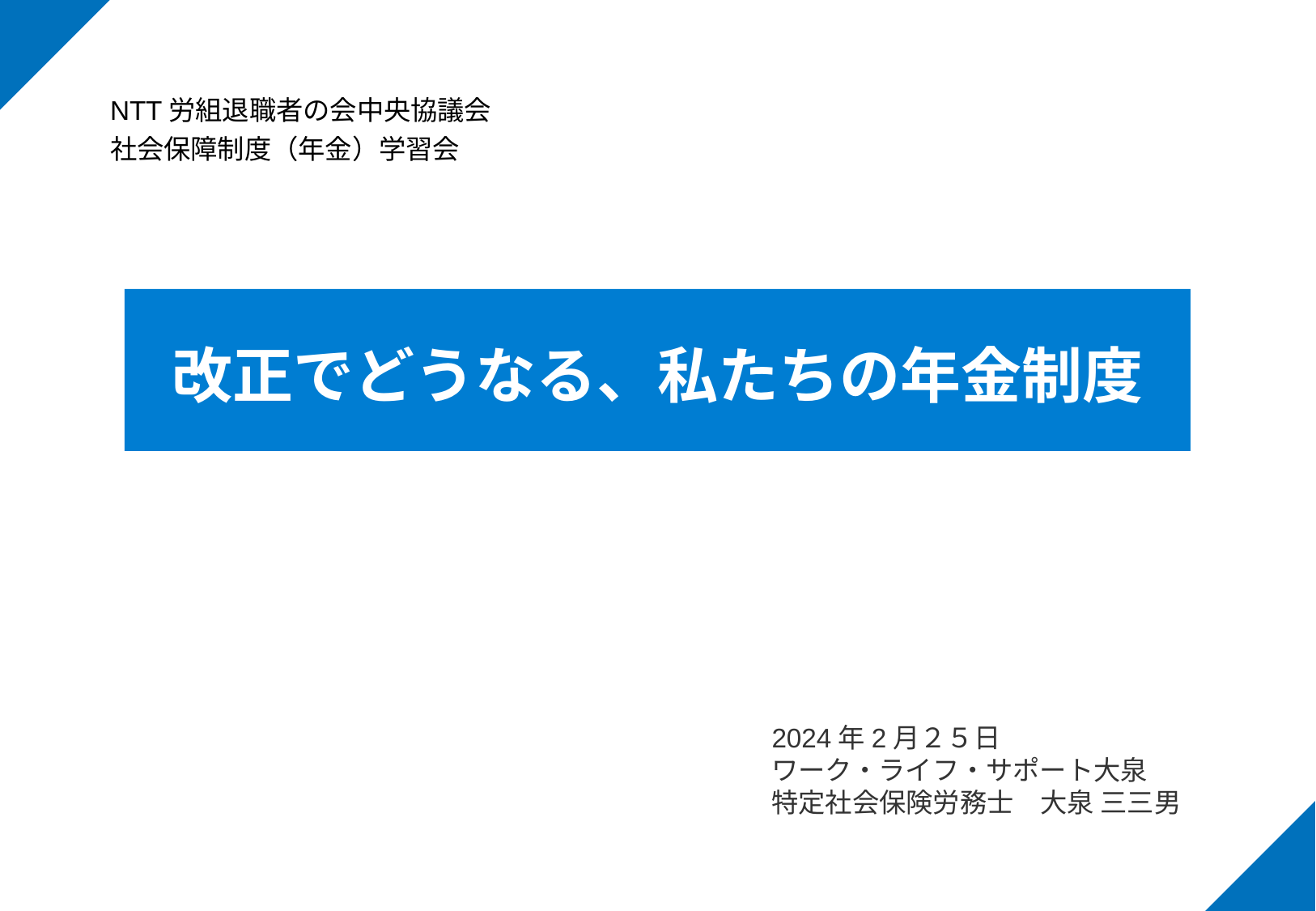

NTT労組退職者の会中央協議会
社会保障制度（年金）学習会
# 改正でどうなる、私たちの年金制度
2024年2月２５日
ワーク・ライフ・サポート大泉
特定社会保険労務士　大泉 三三男